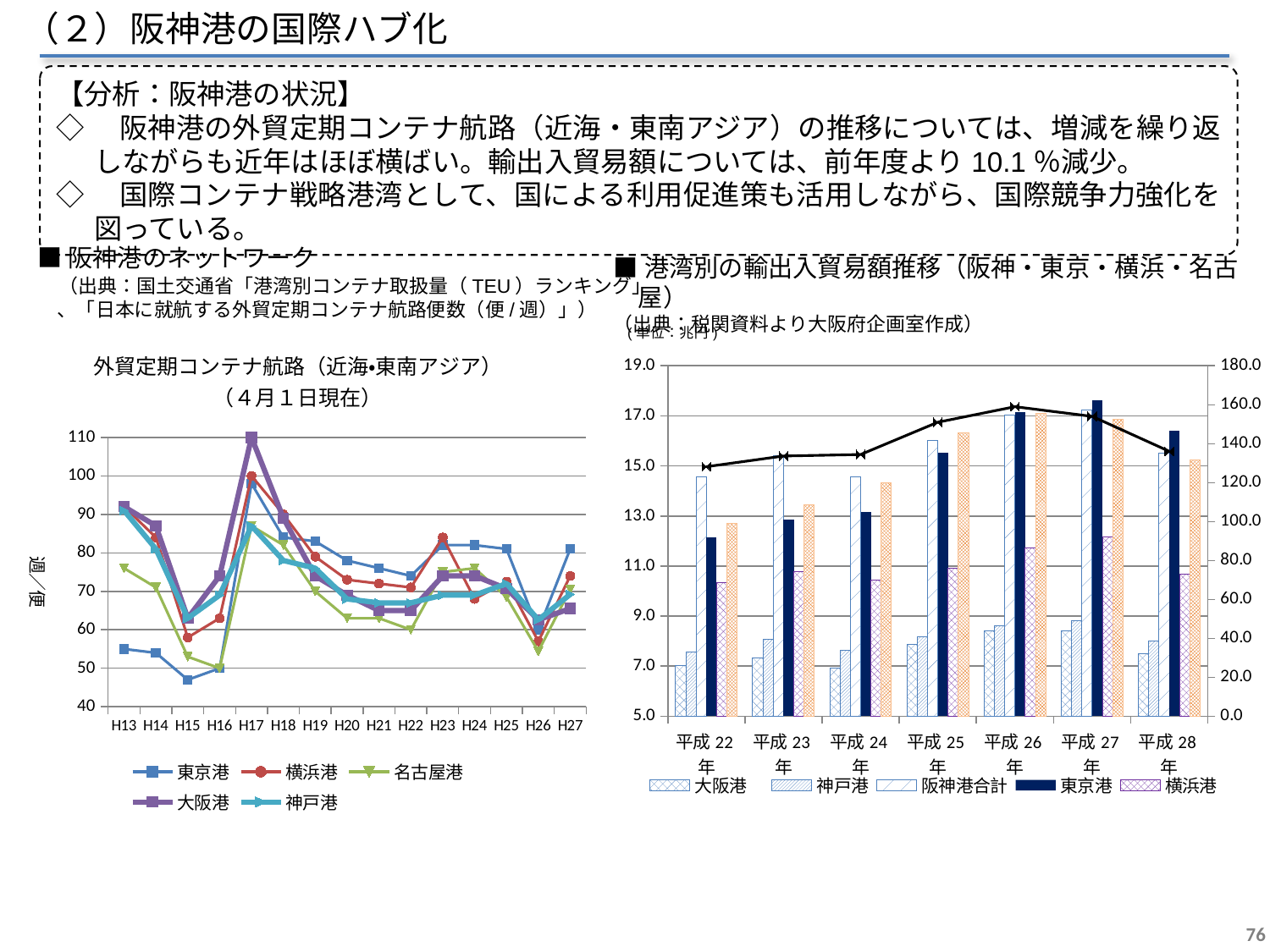

（２）阪神港の国際ハブ化
【分析：阪神港の状況】
◇　阪神港の外貿定期コンテナ航路（近海・東南アジア）の推移については、増減を繰り返しながらも近年はほぼ横ばい。輸出入貿易額については、前年度より10.1％減少。
◇　国際コンテナ戦略港湾として、国による利用促進策も活用しながら、国際競争力強化を図っている。
■阪神港のネットワーク
　（出典：国土交通省「港湾別コンテナ取扱量（TEU）ランキング」
　、「日本に就航する外貿定期コンテナ航路便数（便/週）」）
■港湾別の輸出入貿易額推移（阪神・東京・横浜・名古屋）
（出典：税関資料より大阪府企画室作成）

### Chart

| Category | 大阪港 | 神戸港 | 阪神港合計 | 東京港 | 横浜港 | 名古屋港 | 全国 |
|---|---|---|---|---|---|---|---|
| 平成22年 | 7.018271 | 7.5585173480000005 | 14.576788348000001 | 12.134149315 | 10.335965971999999 | 12.710310532 | 128.164584 |
| 平成23年 | 7.328999 | 8.080238166 | 15.409237166 | 12.848698611 | 10.783920621000002 | 13.447903579 | 133.657662 |
| 平成24年 | 6.920039 | 7.633432113 | 14.553471113 | 13.146248044 | 10.444352771 | 14.315100737 | 134.436204 |
| 平成25年 | 7.865589 | 8.163984459 | 16.029573458999998 | 15.512946842 | 10.921656295 | 16.310327348999998 | 151.016738 |
| 平成26年 | 8.410179 | 8.627369640000001 | 17.03754864 | 17.141625015 | 11.734936657 | 17.09126737 | 159.002141 |
| 平成27年 | 8.421151 | 8.817035554 | 17.238186554000002 | 17.611885442 | 12.153947748 | 16.870564212 | 154.019465 |
| 平成28年 | 7.485681 | 8.010871 | 15.496552 | 16.407729 | 10.684555 | 15.225889 | 136.077744 |

### Chart: 外貿定期コンテナ航路（近海・東南アジア）
（４月１日現在）

| Category | 東京港 | 横浜港 | 名古屋港 | 大阪港 | 神戸港 |
|---|---|---|---|---|---|
| H13 | 55.0 | 92.0 | 76.0 | 92.0 | 91.0 |
| H14 | 54.0 | 84.0 | 71.0 | 87.0 | 81.0 |
| H15 | 47.0 | 58.0 | 53.0 | 63.0 | 63.0 |
| H16 | 50.0 | 63.0 | 50.0 | 74.0 | 69.0 |
| H17 | 98.0 | 100.0 | 87.0 | 110.0 | 87.0 |
| H18 | 84.0 | 90.0 | 82.0 | 89.0 | 78.0 |
| H19 | 83.0 | 79.0 | 70.0 | 74.0 | 76.0 |
| H20 | 78.0 | 73.0 | 63.0 | 69.0 | 68.0 |
| H21 | 76.0 | 72.0 | 63.0 | 65.0 | 67.0 |
| H22 | 74.0 | 71.0 | 60.0 | 65.0 | 67.0 |
| H23 | 82.0 | 84.0 | 75.0 | 74.0 | 69.0 |
| H24 | 82.0 | 68.0 | 76.0 | 74.0 | 69.0 |
| H25 | 81.0 | 72.5 | 68.5 | 70.7 | 72.0 |
| H26 | 60.0 | 57.0 | 54.4 | 62.6 | 62.6 |
| H27 | 81.0 | 74.0 | 70.5 | 65.5 | 69.2 |
76